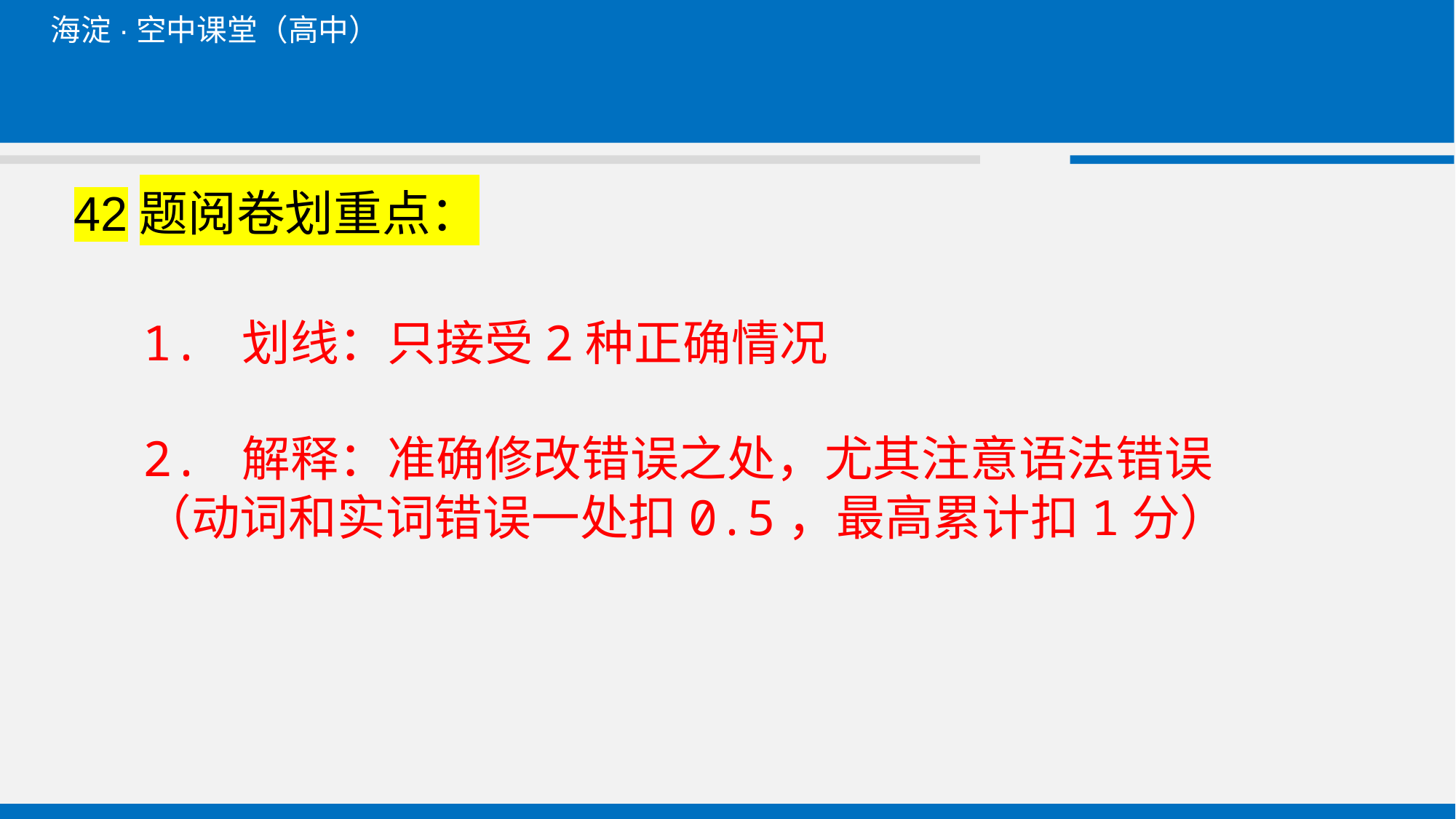

42题阅卷划重点：
1. 划线：只接受2种正确情况

2. 解释：准确修改错误之处，尤其注意语法错误
（动词和实词错误一处扣0.5，最高累计扣1分）